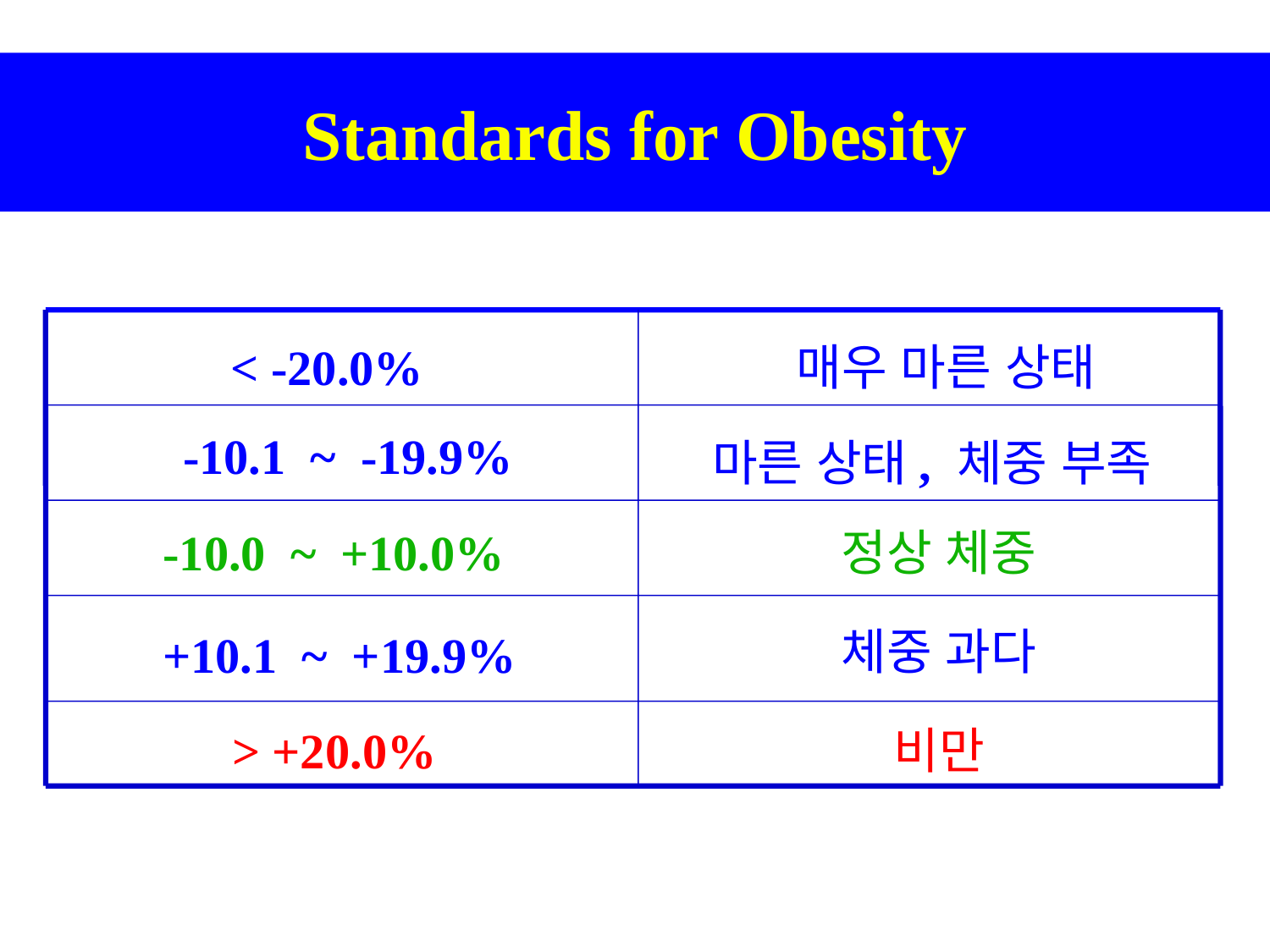

Standards for Obesity

< -20.0%
매우 마른 상태

-10.1  ~  -19.9%
마른 상태, 체중 부족

-10.0  ~  +10.0%
정상 체중

체중 과다
+10.1  ~  +19.9%

> +20.0%
비만